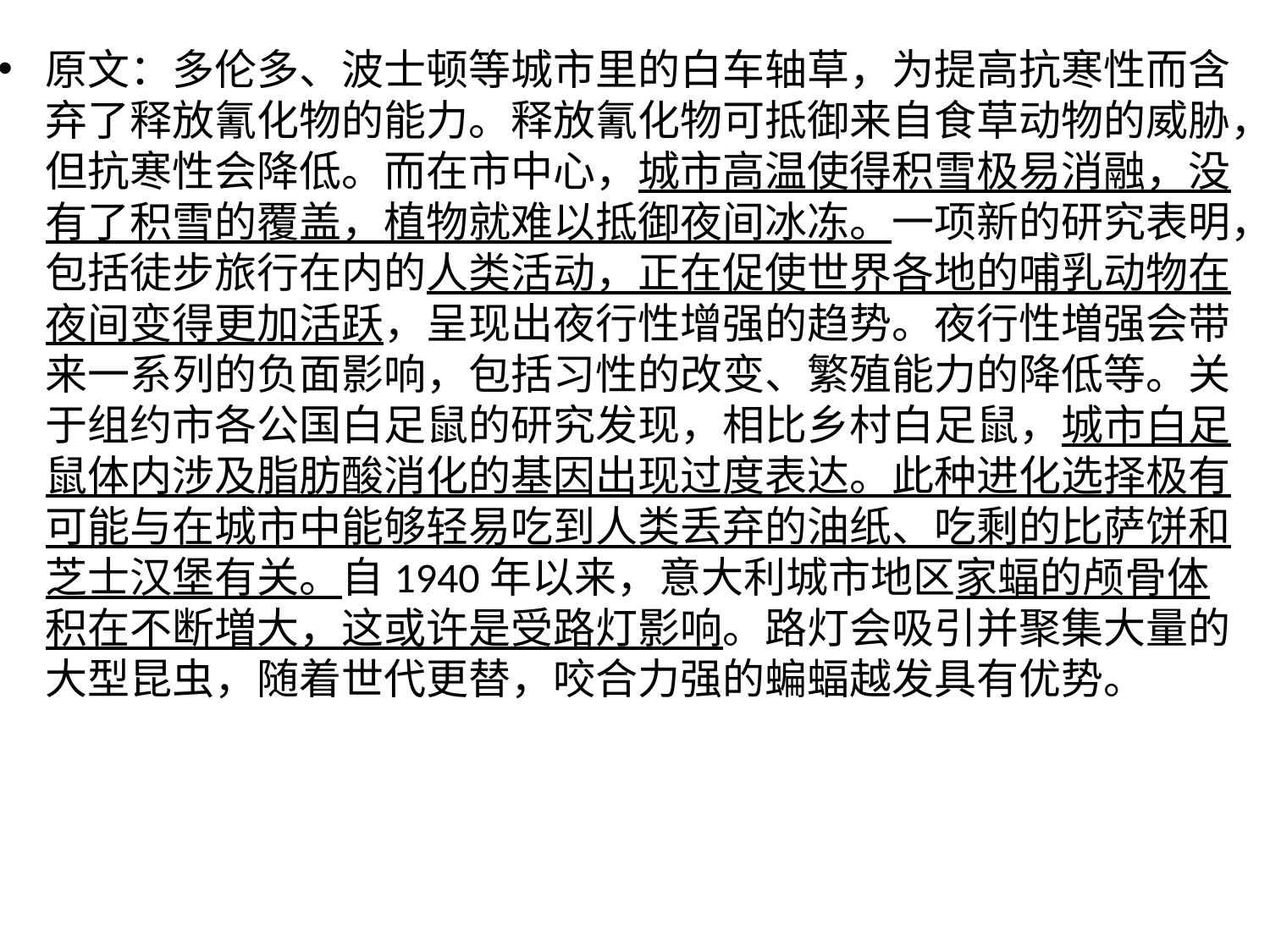

原文：多伦多、波士顿等城市里的白车轴草，为提高抗寒性而含弃了释放氰化物的能力。释放氰化物可抵御来自食草动物的威胁，但抗寒性会降低。而在市中心，城市高温使得积雪极易消融，没有了积雪的覆盖，植物就难以抵御夜间冰冻。一项新的研究表明，包括徒步旅行在内的人类活动，正在促使世界各地的哺乳动物在夜间变得更加活跃，呈现出夜行性增强的趋势。夜行性増强会带来一系列的负面影响，包括习性的改变、繁殖能力的降低等。关于组约市各公国白足鼠的研究发现，相比乡村白足鼠，城市白足鼠体内涉及脂肪酸消化的基因出现过度表达。此种进化选择极有可能与在城市中能够轻易吃到人类丢弃的油纸、吃剩的比萨饼和芝士汉堡有关。自1940年以来，意大利城市地区家蝠的颅骨体积在不断増大，这或许是受路灯影响。路灯会吸引并聚集大量的大型昆虫，随着世代更替，咬合力强的蝙蝠越发具有优势。